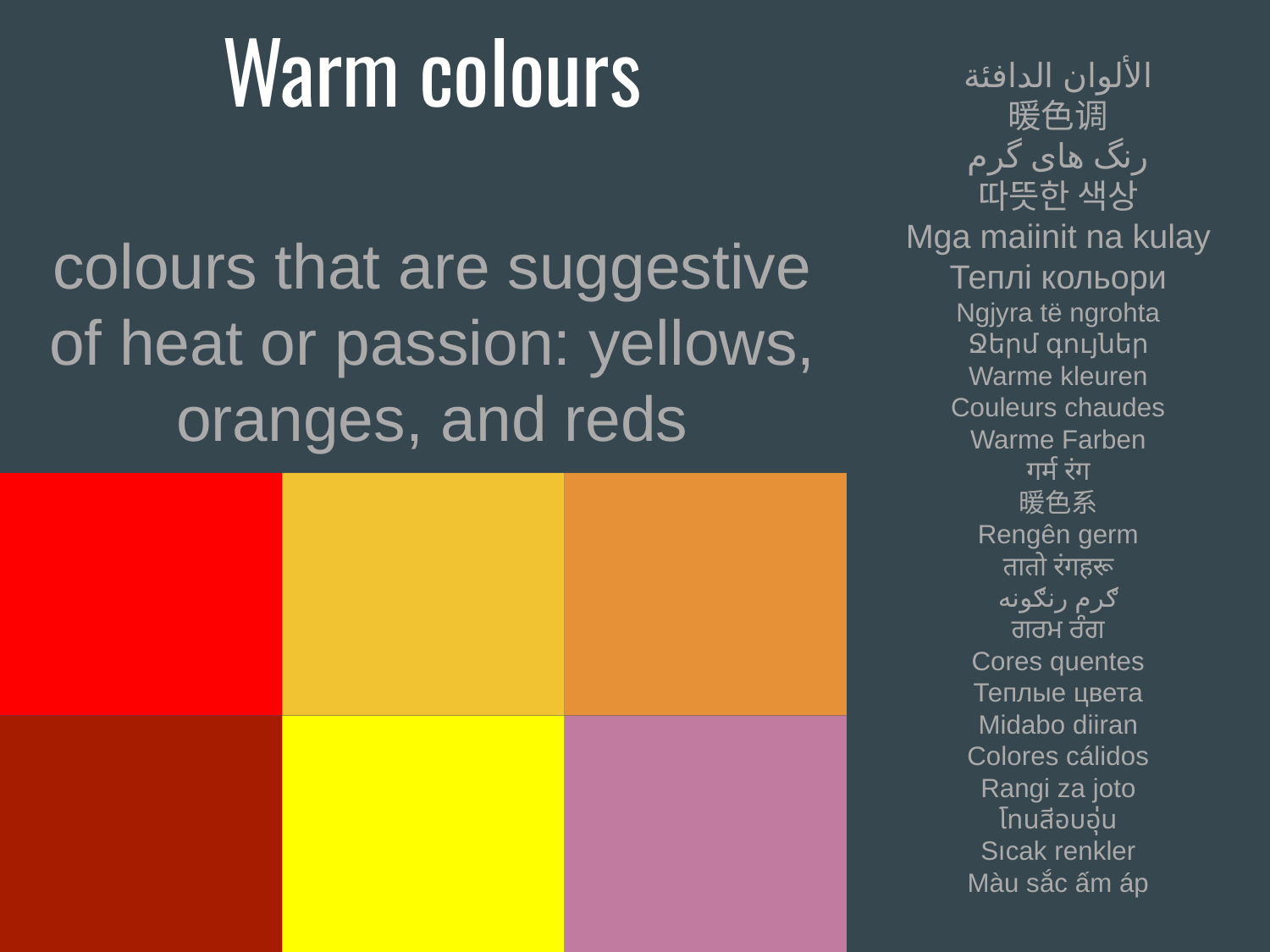

Warm colours

colours that are suggestive of heat or passion: yellows, oranges, and reds
الألوان الدافئة
暖色调
رنگ های گرم
따뜻한 색상
Mga maiinit na kulay
Теплі кольори
Ngjyra të ngrohta
Ջերմ գույներ
Warme kleuren
Couleurs chaudes
Warme Farben
गर्म रंग
暖色系
Rengên germ
तातो रंगहरू
ګرم رنګونه
ਗਰਮ ਰੰਗ
Cores quentes
Теплые цвета
Midabo diiran
Colores cálidos
Rangi za joto
โทนสีอบอุ่น
Sıcak renkler
Màu sắc ấm áp